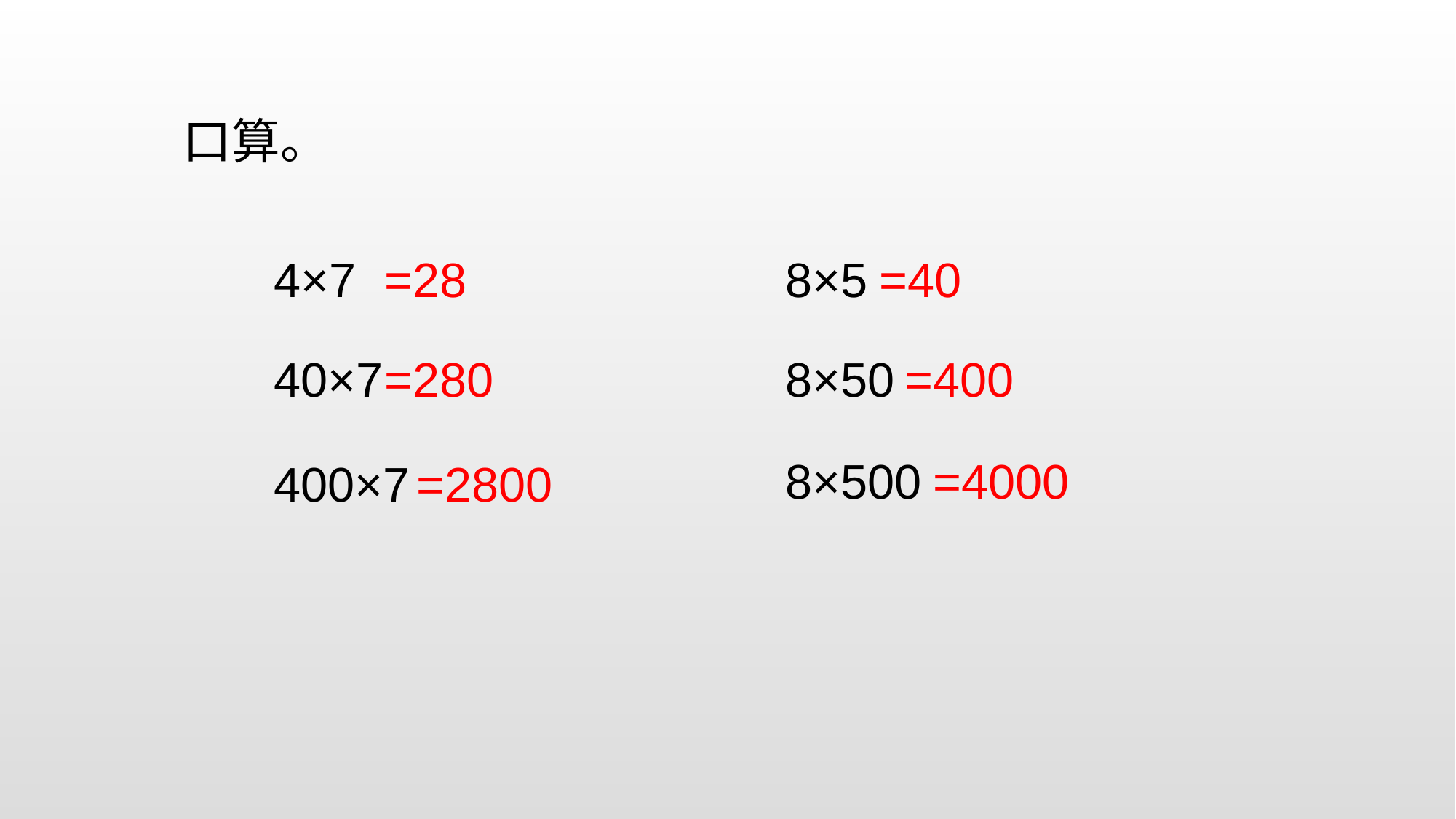

口算。
4×7
=28
8×5
=40
40×7
=280
8×50
=400
8×500
=4000
400×7
=2800